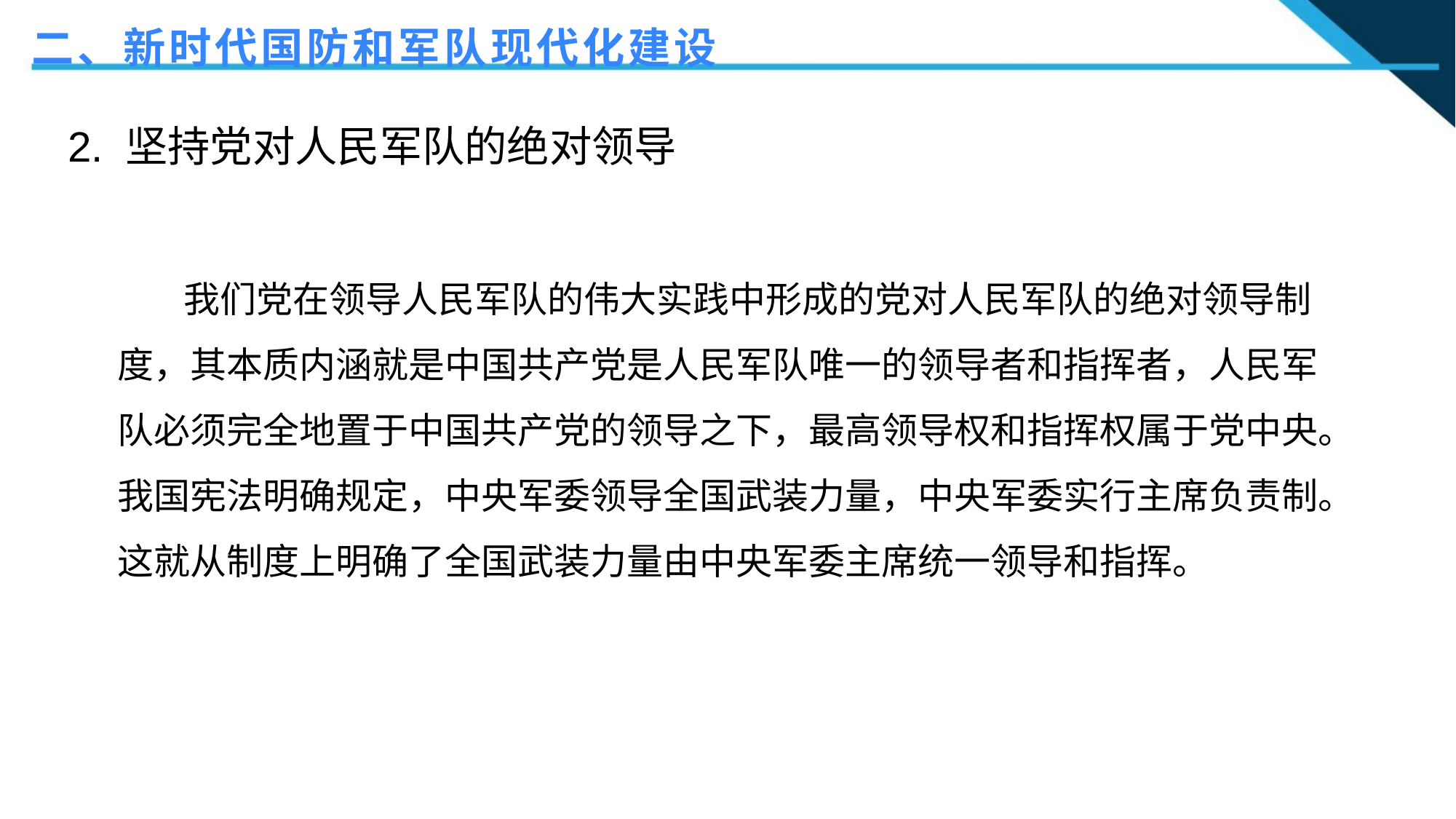

二、新时代国防和军队现代化建设
2. 坚持党对人民军队的绝对领导

       我们党在领导人民军队的伟大实践中形成的党对人民军队的绝对领导制度，其本质内涵就是中国共产党是人民军队唯一的领导者和指挥者，人民军队必须完全地置于中国共产党的领导之下，最高领导权和指挥权属于党中央。我国宪法明确规定，中央军委领导全国武装力量，中央军委实行主席负责制。这就从制度上明确了全国武装力量由中央军委主席统一领导和指挥。